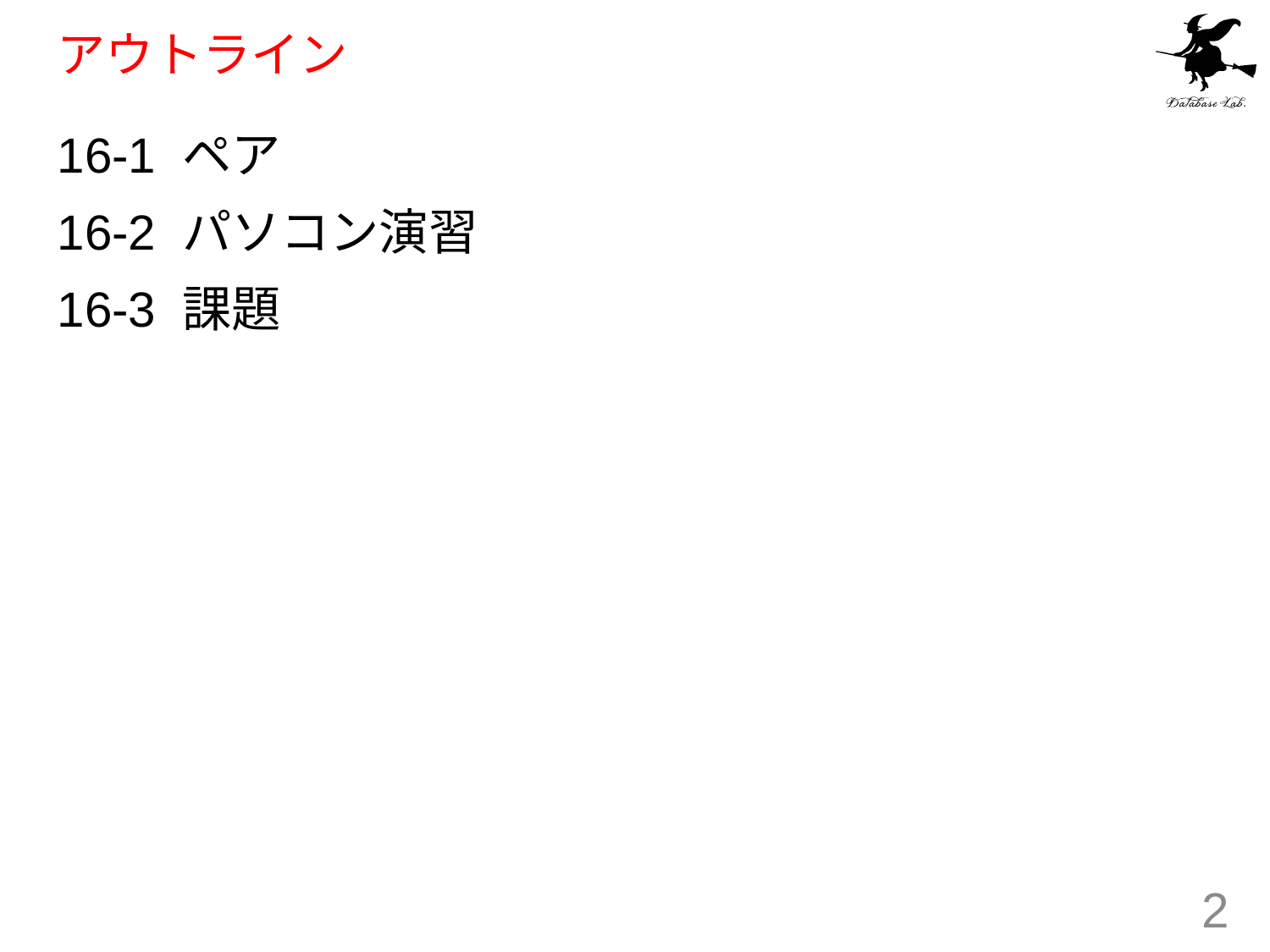

# アウトライン
16-1 ペア
16-2 パソコン演習
16-3 課題
2